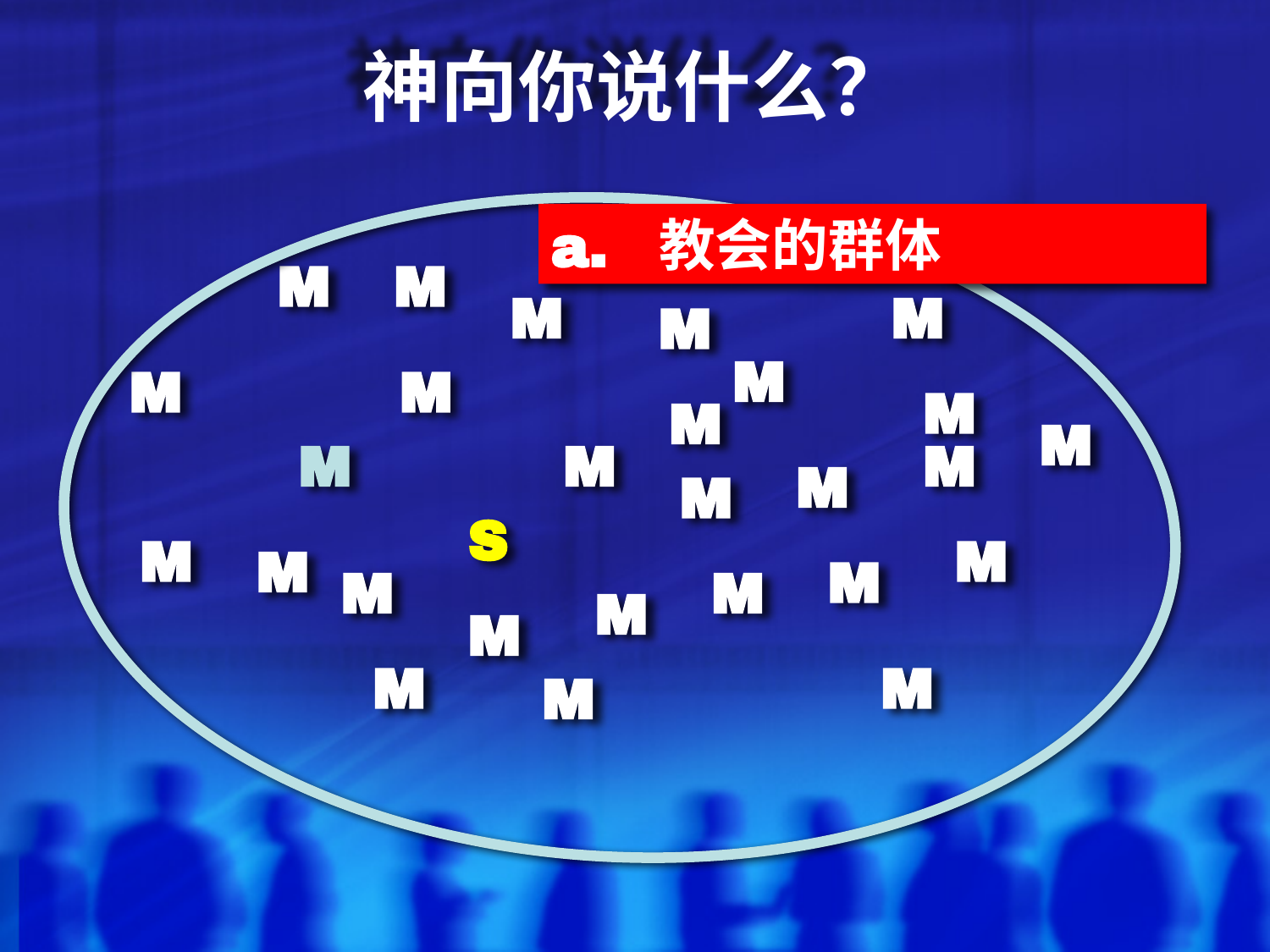

# 神向你说什么？

a.  教会的群体
M
M
M
M
M
M
M
M
M
M
M
M
M
M
M
M
S
M
M
M
M
M
M
M
M
M
M
M